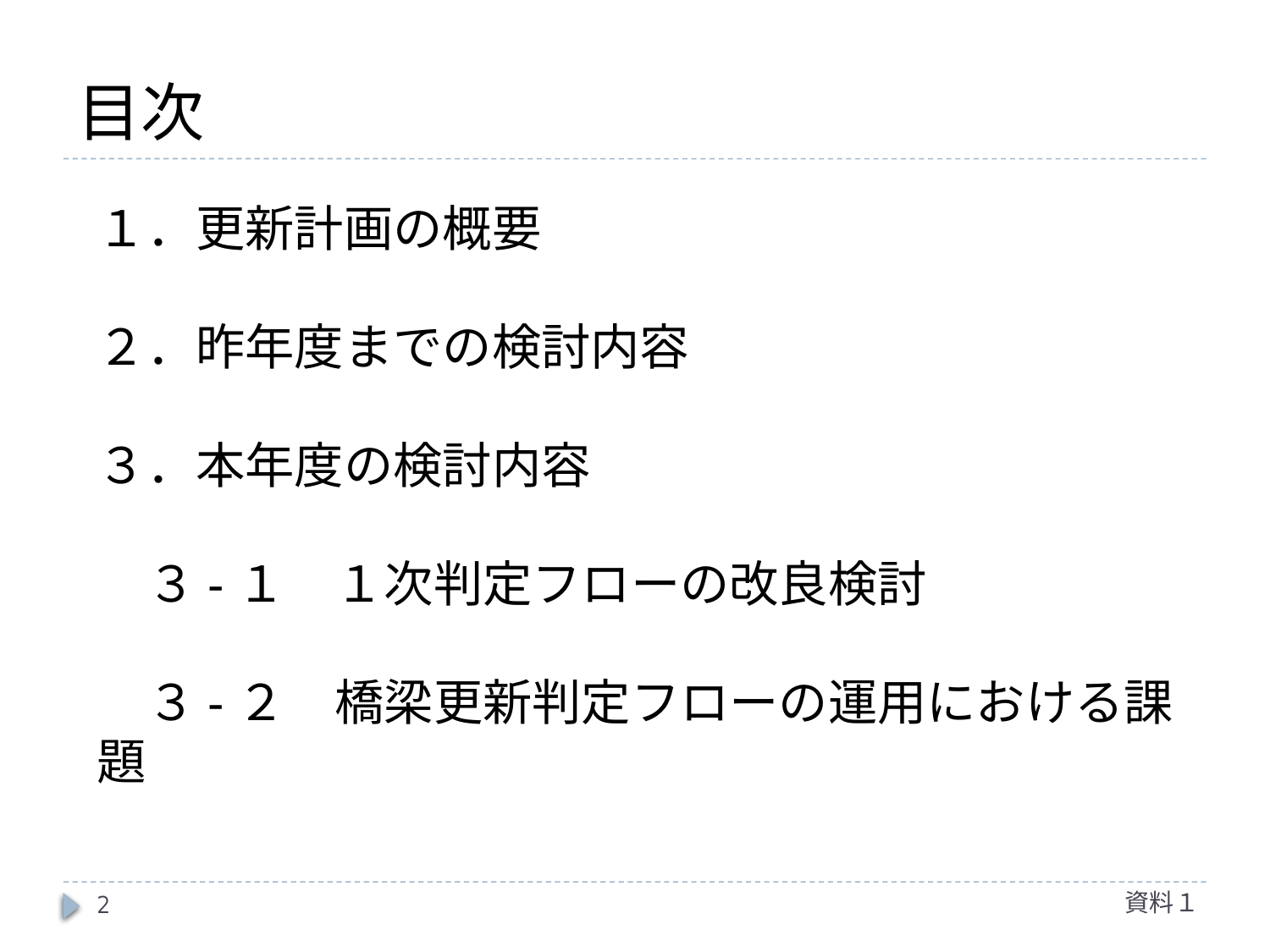

目次
１．更新計画の概要

２．昨年度までの検討内容

３．本年度の検討内容

　３-１　１次判定フローの改良検討

　３-２　橋梁更新判定フローの運用における課題

資料１
2